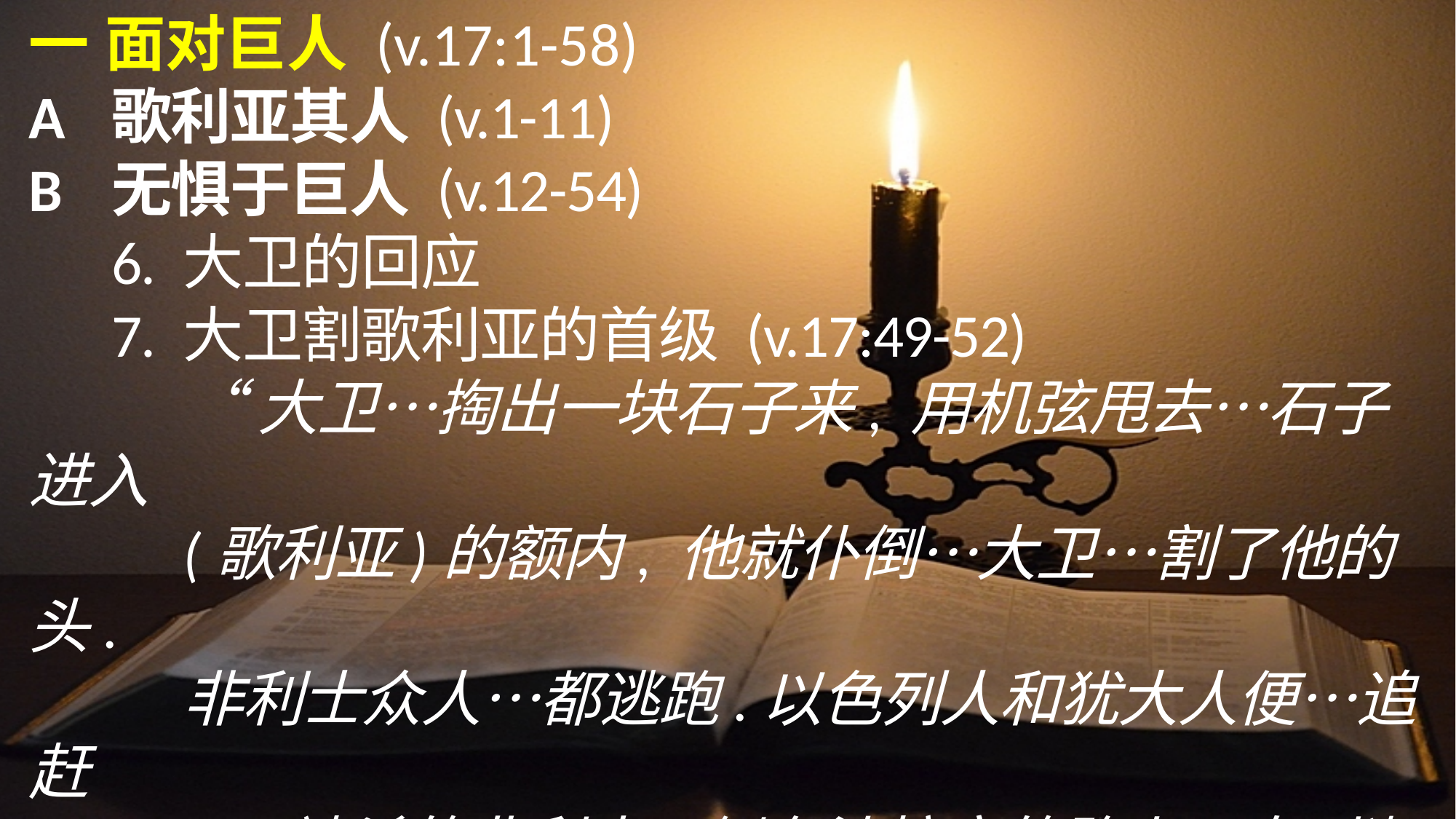

一	面对巨人 (v.17:1-58)
A	歌利亚其人 (v.1-11)
B	无惧于巨人 (v.12-54)
	6.	大卫的回应
	7.	大卫割歌利亚的首级 (v.17:49-52)
			“大卫…掏出一块石子来, 用机弦甩去…石子进入
			(歌利亚)的额内, 他就仆倒…大卫…割了他的头.
			非利士众人…都逃跑. 	以色列人和犹大人便…追赶
			…  被杀的非利士, 倒在沙拉音的路上, 直到迦特
			和以革伦城门.”